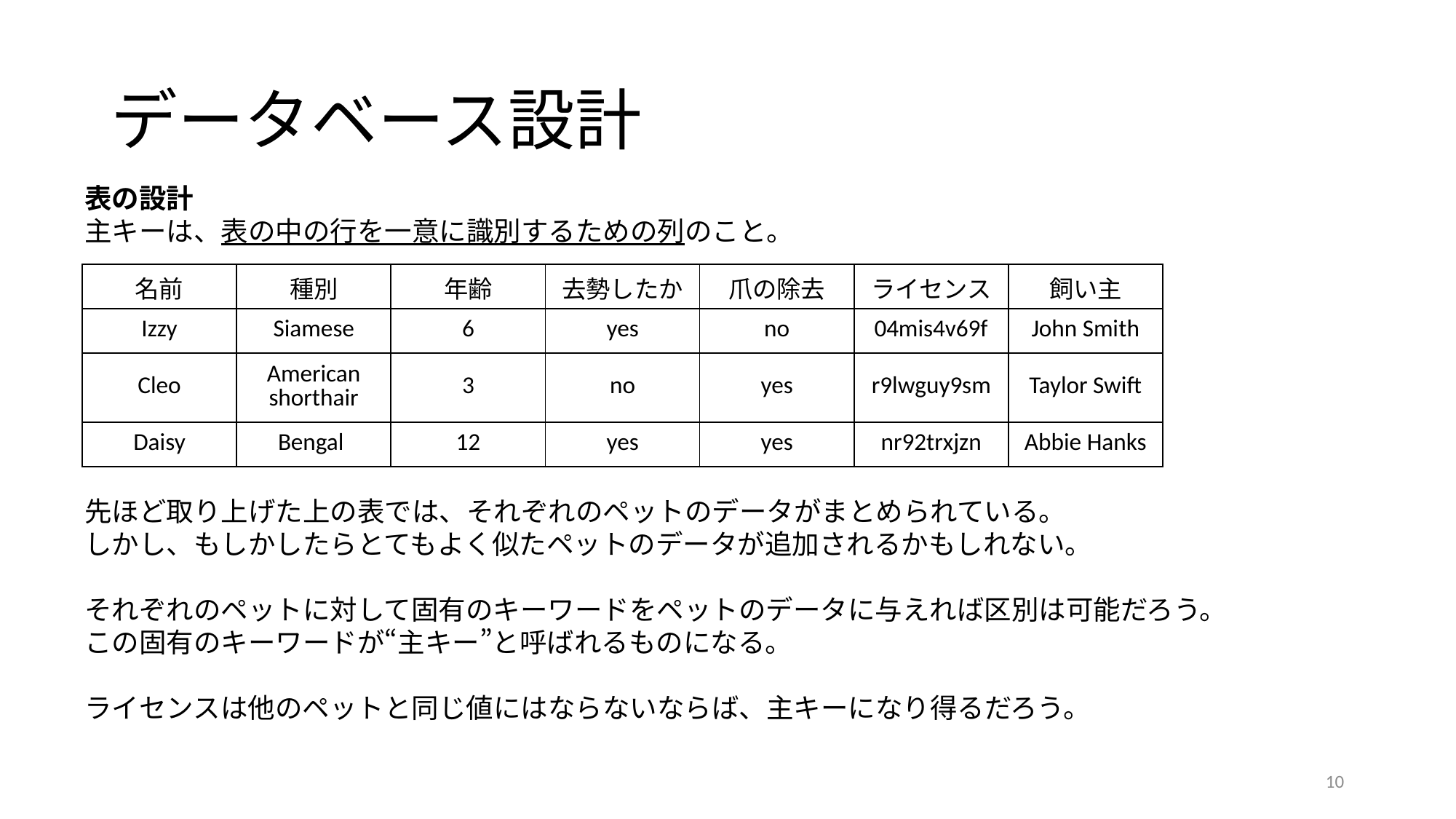

# データベース設計
表の設計
主キーは、表の中の行を一意に識別するための列のこと。
| 名前 | 種別 | 年齢 | 去勢したか | 爪の除去 | ライセンス | 飼い主 |
| --- | --- | --- | --- | --- | --- | --- |
| Izzy | Siamese | 6 | yes | no | 04mis4v69f | John Smith |
| Cleo | American shorthair | 3 | no | yes | r9lwguy9sm | Taylor Swift |
| Daisy | Bengal | 12 | yes | yes | nr92trxjzn | Abbie Hanks |
先ほど取り上げた上の表では、それぞれのペットのデータがまとめられている。
しかし、もしかしたらとてもよく似たペットのデータが追加されるかもしれない。

それぞれのペットに対して固有のキーワードをペットのデータに与えれば区別は可能だろう。
この固有のキーワードが“主キー”と呼ばれるものになる。

ライセンスは他のペットと同じ値にはならないならば、主キーになり得るだろう。
10